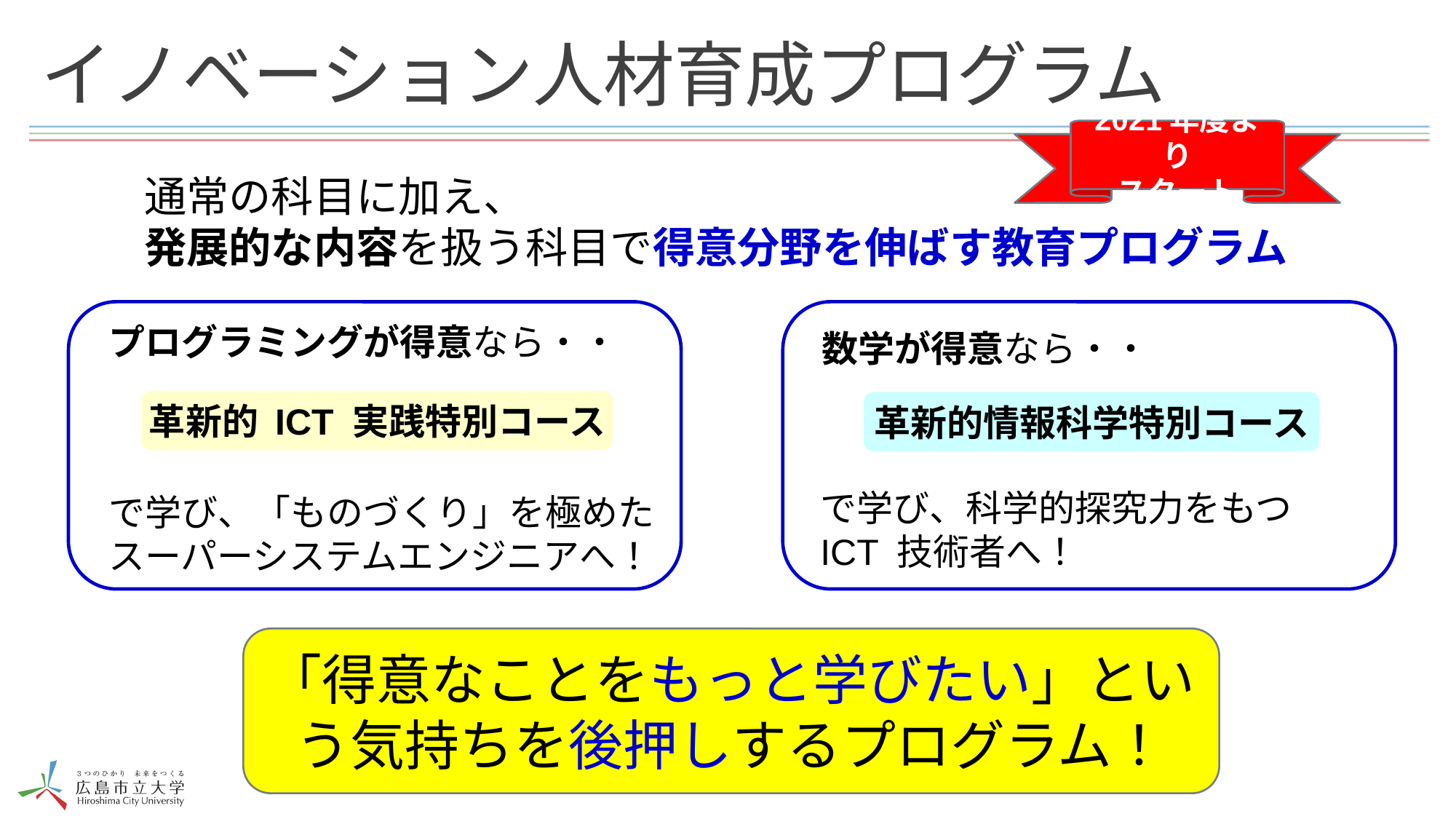

# イノベーション人材育成プログラム
2021年度より
スタート
通常の科目に加え、
発展的な内容を扱う科目で得意分野を伸ばす教育プログラム

プログラミングが得意なら・・
数学が得意なら・・
革新的 ICT 実践特別コース
革新的情報科学特別コース
で学び、科学的探究力をもつICT 技術者へ！
で学び、「ものづくり」を極めた
スーパーシステムエンジニアへ！
「得意なことをもっと学びたい」という気持ちを後押しするプログラム！